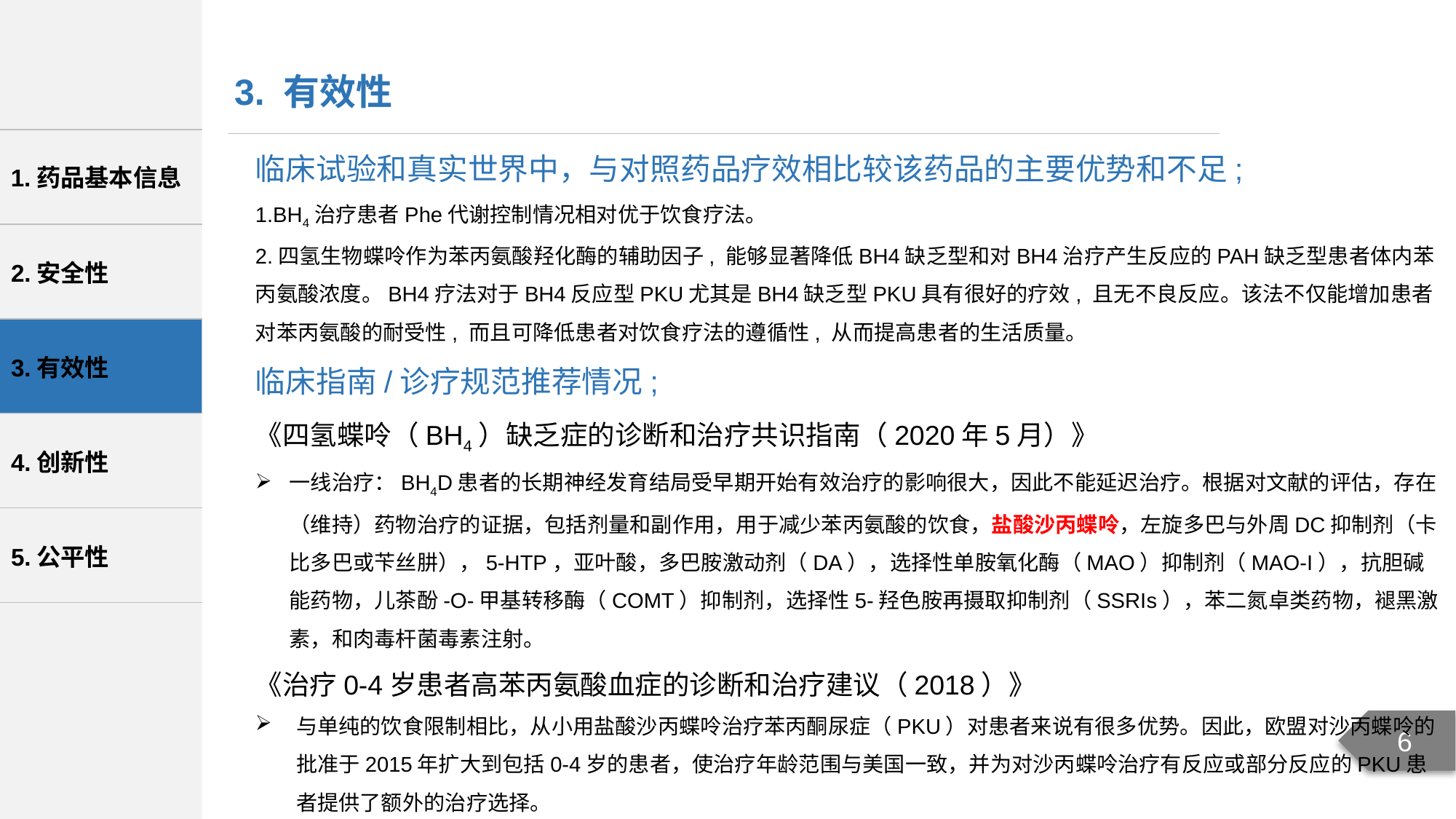

3. 有效性
临床试验和真实世界中，与对照药品疗效相比较该药品的主要优势和不足;
1.BH4治疗患者Phe代谢控制情况相对优于饮食疗法。
2.四氢生物蝶呤作为苯丙氨酸羟化酶的辅助因子, 能够显著降低BH4缺乏型和对BH4治疗产生反应的PAH缺乏型患者体内苯丙氨酸浓度。BH4疗法对于BH4反应型PKU尤其是BH4缺乏型PKU具有很好的疗效, 且无不良反应。该法不仅能增加患者对苯丙氨酸的耐受性, 而且可降低患者对饮食疗法的遵循性, 从而提高患者的生活质量。
临床指南/诊疗规范推荐情况;
《四氢蝶呤（BH4）缺乏症的诊断和治疗共识指南（2020年5月）》
一线治疗：BH4D患者的长期神经发育结局受早期开始有效治疗的影响很大，因此不能延迟治疗。根据对文献的评估，存在（维持）药物治疗的证据，包括剂量和副作用，用于减少苯丙氨酸的饮食，盐酸沙丙蝶呤，左旋多巴与外周DC抑制剂（卡比多巴或苄丝肼），5-HTP，亚叶酸，多巴胺激动剂（DA），选择性单胺氧化酶（MAO）抑制剂（MAO-I），抗胆碱能药物，儿茶酚-O-甲基转移酶（COMT）抑制剂，选择性5-羟色胺再摄取抑制剂（SSRIs），苯二氮卓类药物，褪黑激素，和肉毒杆菌毒素注射。
《治疗0-4岁患者高苯丙氨酸血症的诊断和治疗建议（2018）》
与单纯的饮食限制相比，从小用盐酸沙丙蝶呤治疗苯丙酮尿症（PKU）对患者来说有很多优势。因此，欧盟对沙丙蝶呤的批准于2015年扩大到包括0-4岁的患者，使治疗年龄范围与美国一致，并为对沙丙蝶呤治疗有反应或部分反应的PKU患者提供了额外的治疗选择。